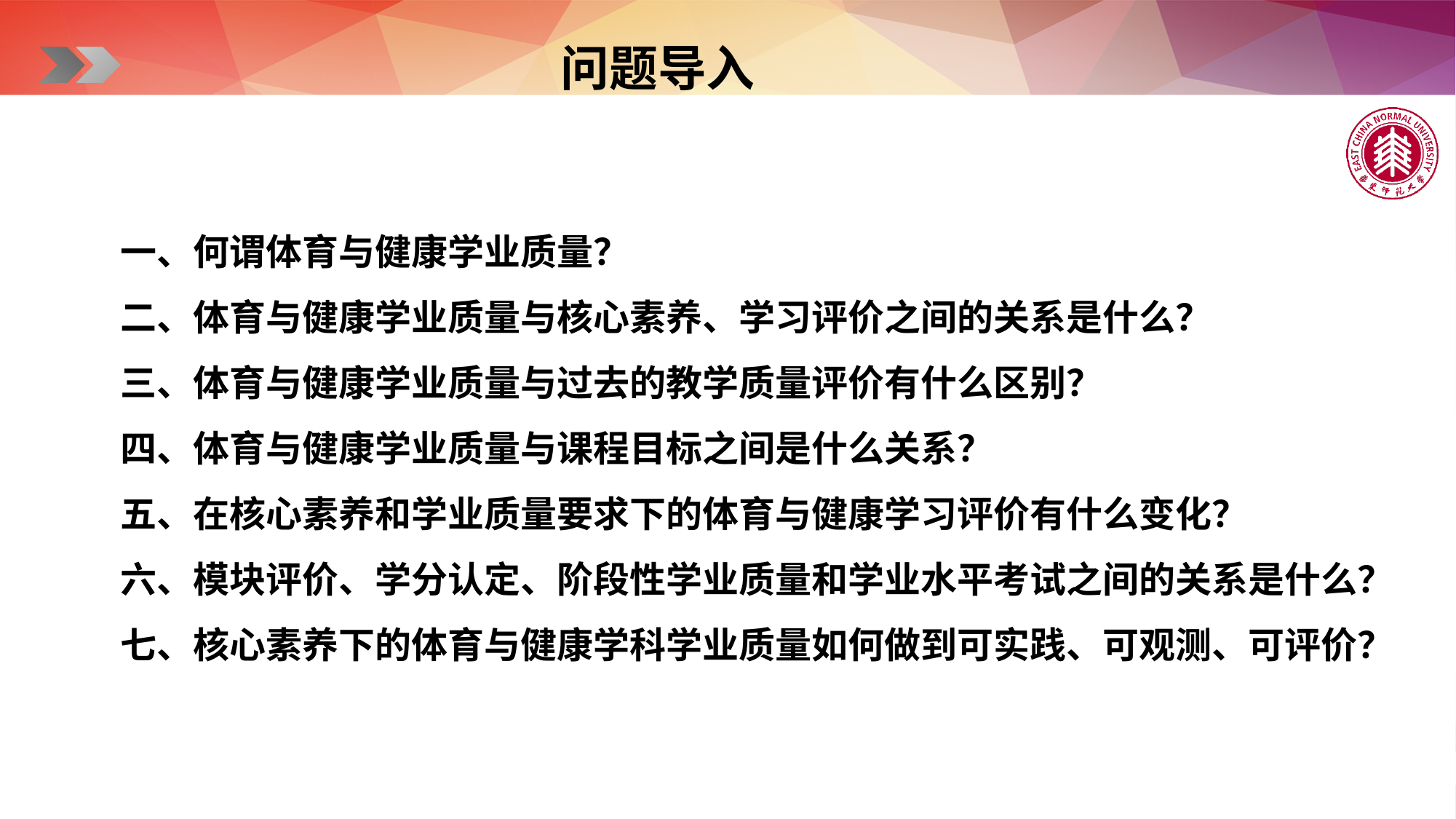

问题导入
一、何谓体育与健康学业质量？
二、体育与健康学业质量与核心素养、学习评价之间的关系是什么？
三、体育与健康学业质量与过去的教学质量评价有什么区别？
四、体育与健康学业质量与课程目标之间是什么关系？
五、在核心素养和学业质量要求下的体育与健康学习评价有什么变化？
六、模块评价、学分认定、阶段性学业质量和学业水平考试之间的关系是什么？
七、核心素养下的体育与健康学科学业质量如何做到可实践、可观测、可评价？